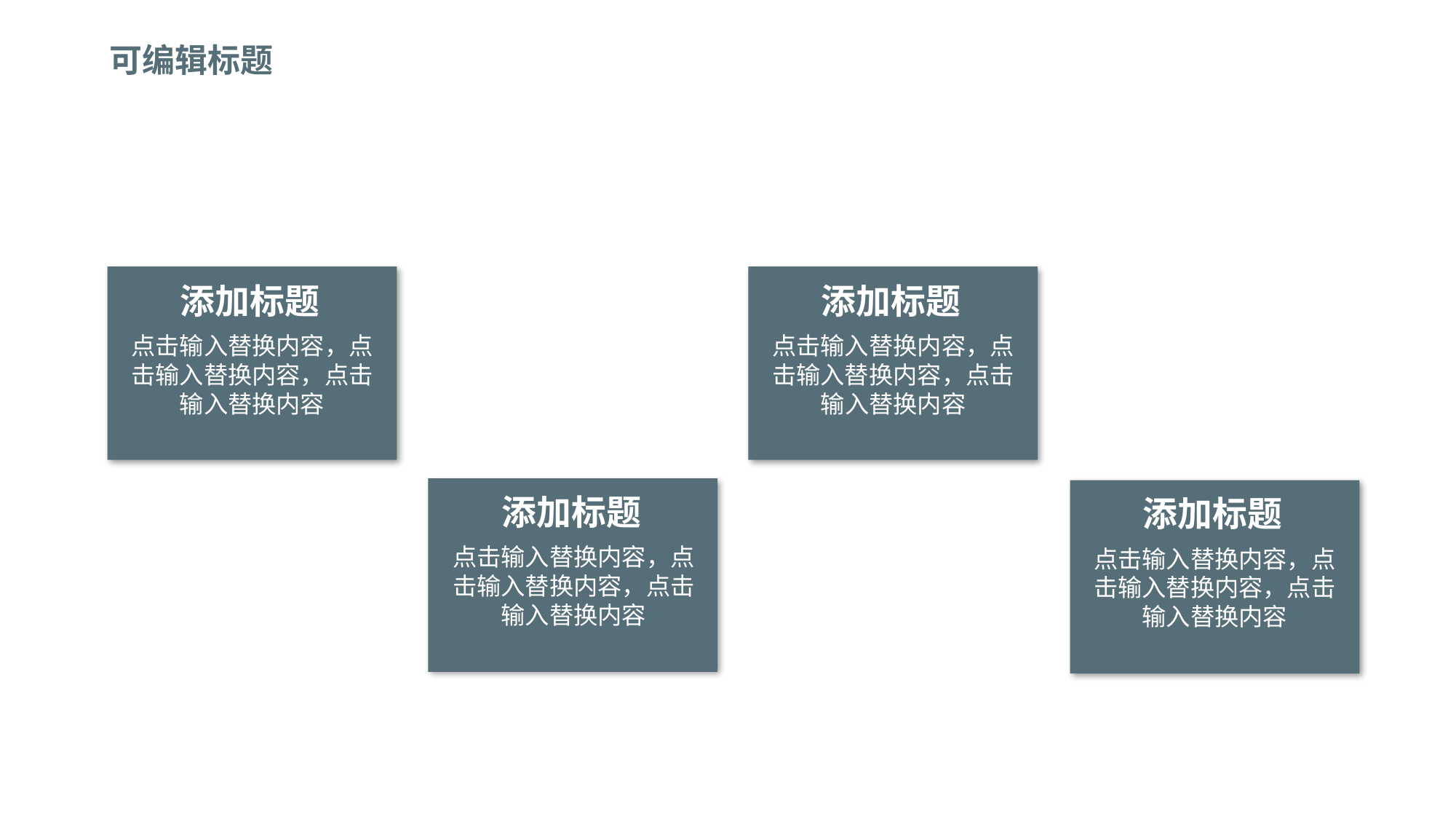

可编辑标题

添加标题
点击输入替换内容，点击输入替换内容，点击输入替换内容

添加标题
点击输入替换内容，点击输入替换内容，点击输入替换内容

添加标题
点击输入替换内容，点击输入替换内容，点击输入替换内容

添加标题
点击输入替换内容，点击输入替换内容，点击输入替换内容